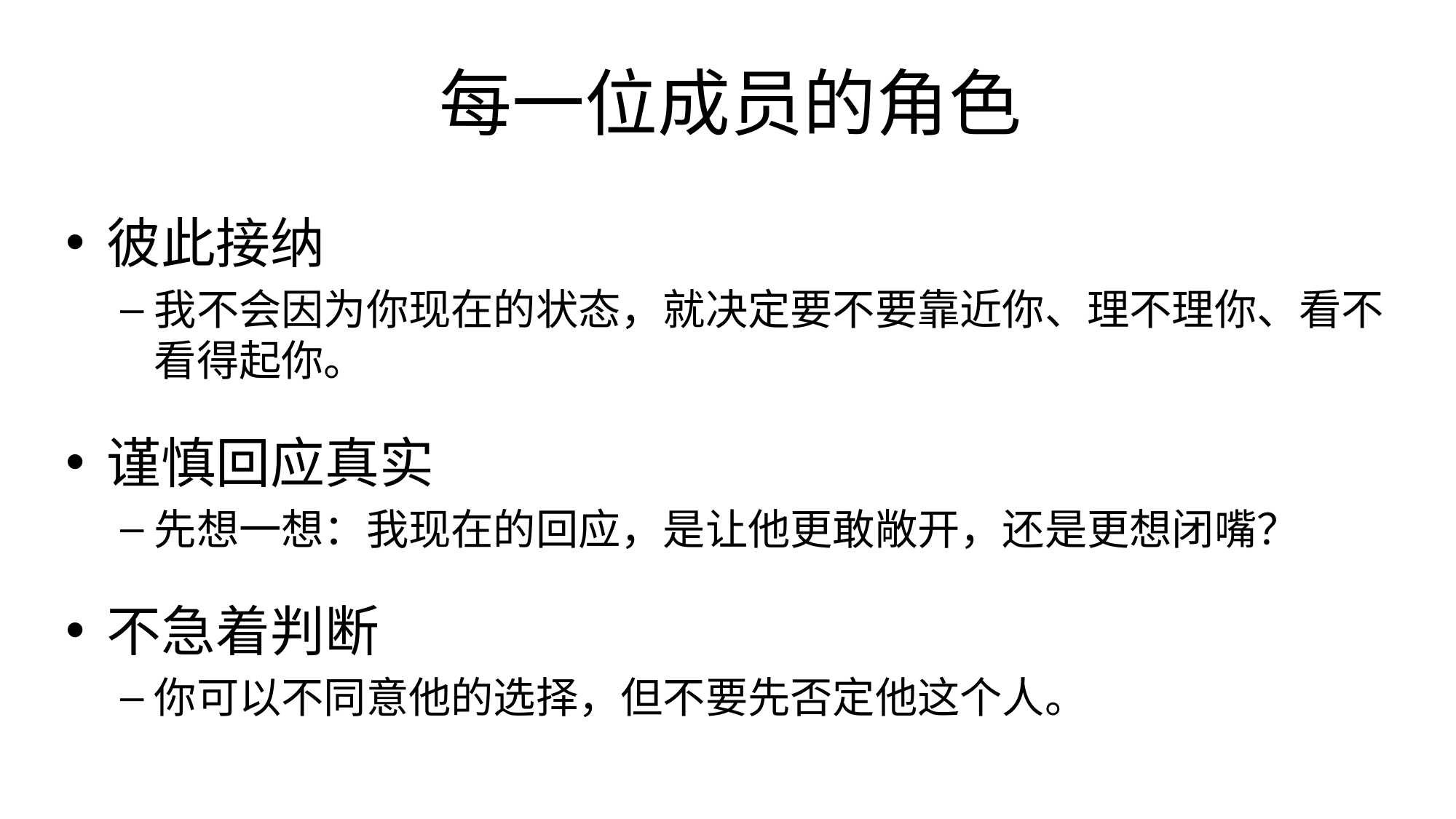

# 每一位成员的角色
彼此接纳
我不会因为你现在的状态，就决定要不要靠近你、理不理你、看不看得起你。
谨慎回应真实
先想一想：我现在的回应，是让他更敢敞开，还是更想闭嘴？
不急着判断
你可以不同意他的选择，但不要先否定他这个人。
32